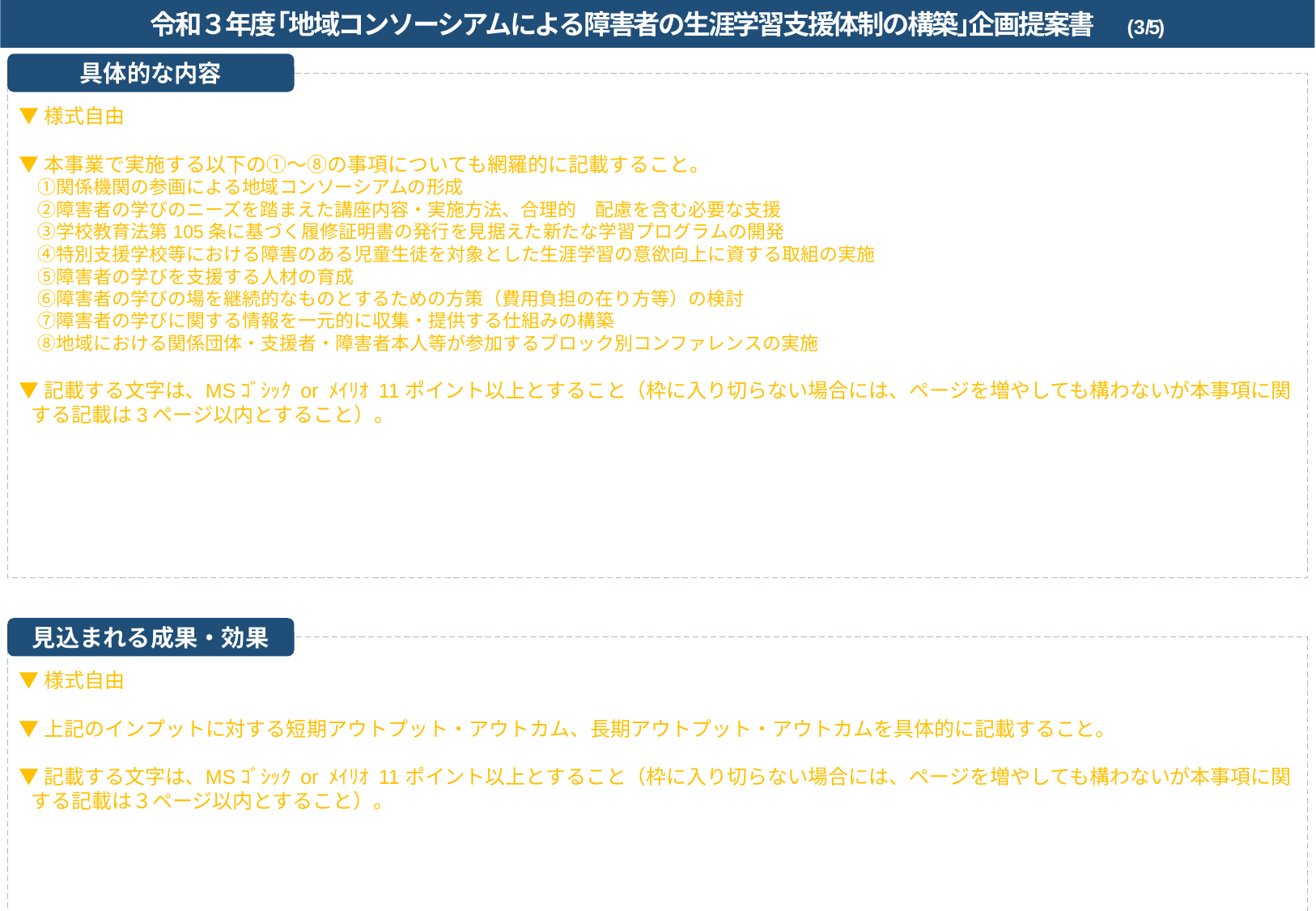

令和３年度｢地域コンソーシアムによる障害者の生涯学習支援体制の構築｣企画提案書　(3/5)
具体的な内容

▼様式自由

▼本事業で実施する以下の①～⑧の事項についても網羅的に記載すること｡
　①関係機関の参画による地域コンソーシアムの形成
　②障害者の学びのニーズを踏まえた講座内容・実施方法、合理的　配慮を含む必要な支援
　③学校教育法第105条に基づく履修証明書の発行を見据えた新たな学習プログラムの開発
　④特別支援学校等における障害のある児童生徒を対象とした生涯学習の意欲向上に資する取組の実施
　⑤障害者の学びを支援する人材の育成
　⑥障害者の学びの場を継続的なものとするための方策（費用負担の在り方等）の検討
　⑦障害者の学びに関する情報を一元的に収集・提供する仕組みの構築
　⑧地域における関係団体・支援者・障害者本人等が参加するブロック別コンファレンスの実施

▼記載する文字は､ MSｺﾞｼｯｸ or ﾒｲﾘｵ 11ポイント以上とすること（枠に入り切らない場合には、ページを増やしても構わないが本事項に関する記載は3ページ以内とすること）。

見込まれる成果・効果

▼様式自由

▼上記のインプットに対する短期アウトプット・アウトカム、長期アウトプット・アウトカムを具体的に記載すること。

▼記載する文字は､ MSｺﾞｼｯｸ or ﾒｲﾘｵ 11ポイント以上とすること（枠に入り切らない場合には、ページを増やしても構わないが本事項に関する記載は３ページ以内とすること）。